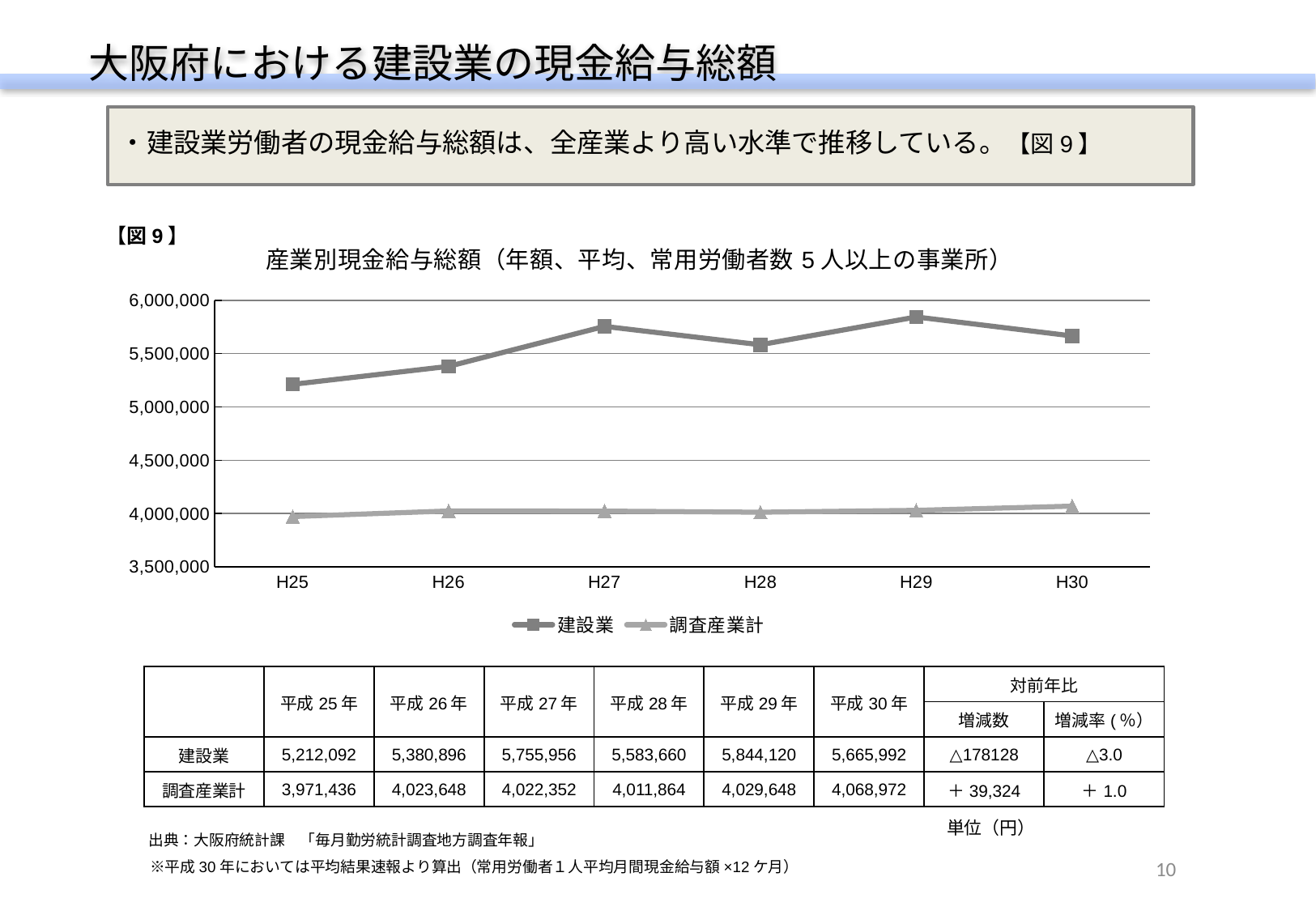

大阪府における建設業の現金給与総額
・建設業労働者の現金給与総額は、全産業より高い水準で推移している。【図9】
【図9】

### Chart: 産業別現金給与総額（年額、平均、常用労働者数5人以上の事業所）

| Category | 建設業 | 調査産業計 |
|---|---|---|
| H25 | 5212092.0 | 3971436.0 |
| H26 | 5380896.0 | 4023648.0 |
| H27 | 5755956.0 | 4022352.0 |
| H28 | 5583660.0 | 4011864.0 |
| H29 | 5844120.0 | 4029648.0 |
| H30 | 5665992.0 | 4068972.0 |
|  | 平成25年 | 平成26年 | 平成27年 | 平成28年 | 平成29年 | 平成30年 | 対前年比 |  |
| --- | --- | --- | --- | --- | --- | --- | --- | --- |
|  |  |  |  |  |  |  | 増減数 | 増減率(％） |
| 建設業 | 5,212,092 | 5,380,896 | 5,755,956 | 5,583,660 | 5,844,120 | 5,665,992 | △178128 | △3.0 |
| 調査産業計 | 3,971,436 | 4,023,648 | 4,022,352 | 4,011,864 | 4,029,648 | 4,068,972 | ＋39,324 | ＋1.0 |
単位（円）
   出典：大阪府統計課　「毎月勤労統計調査地方調査年報」
　※平成30年においては平均結果速報より算出（常用労働者１人平均月間現金給与額×12ケ月）
10